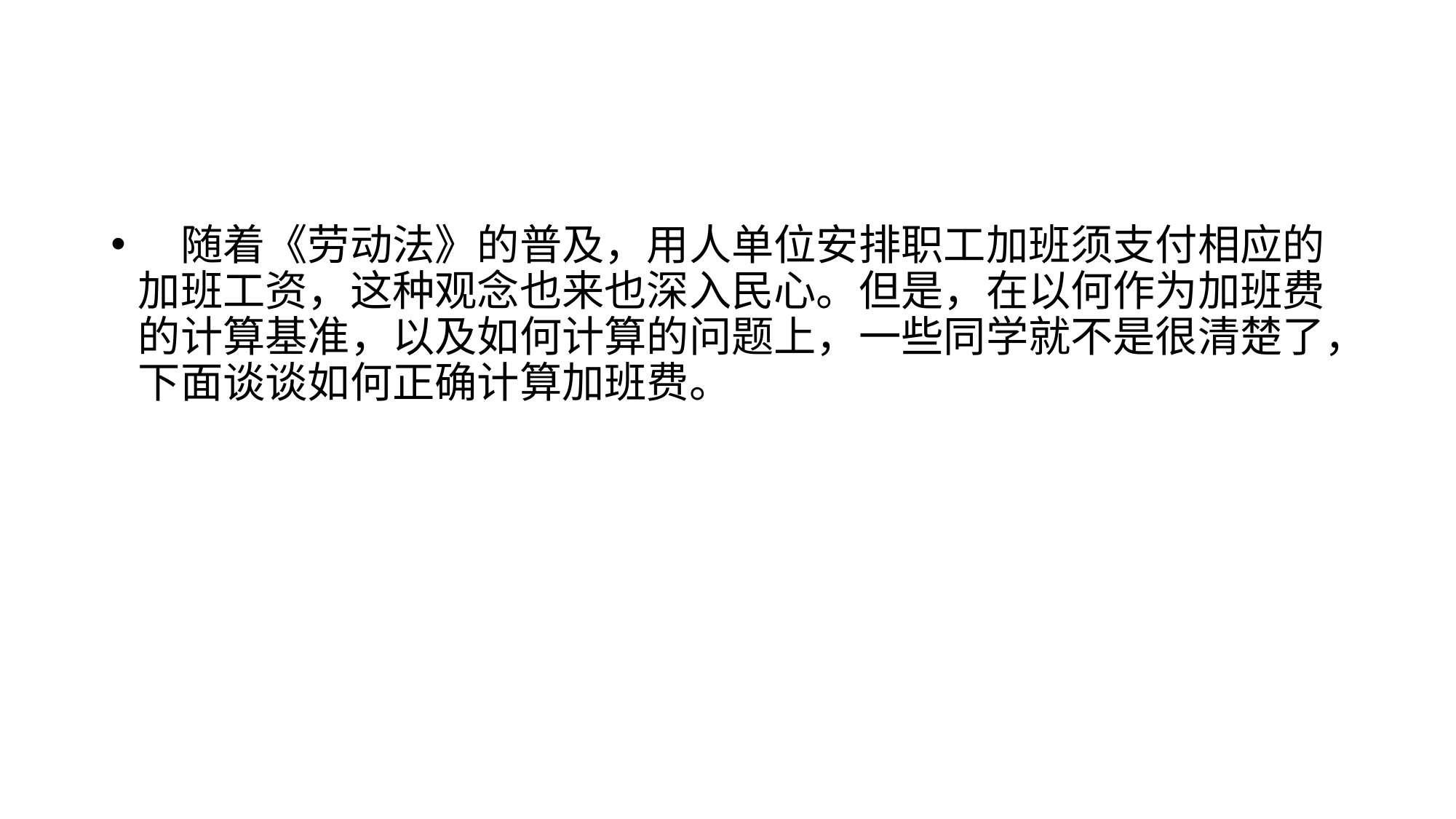

#
　随着《劳动法》的普及，用人单位安排职工加班须支付相应的加班工资，这种观念也来也深入民心。但是，在以何作为加班费的计算基准，以及如何计算的问题上，一些同学就不是很清楚了，下面谈谈如何正确计算加班费。